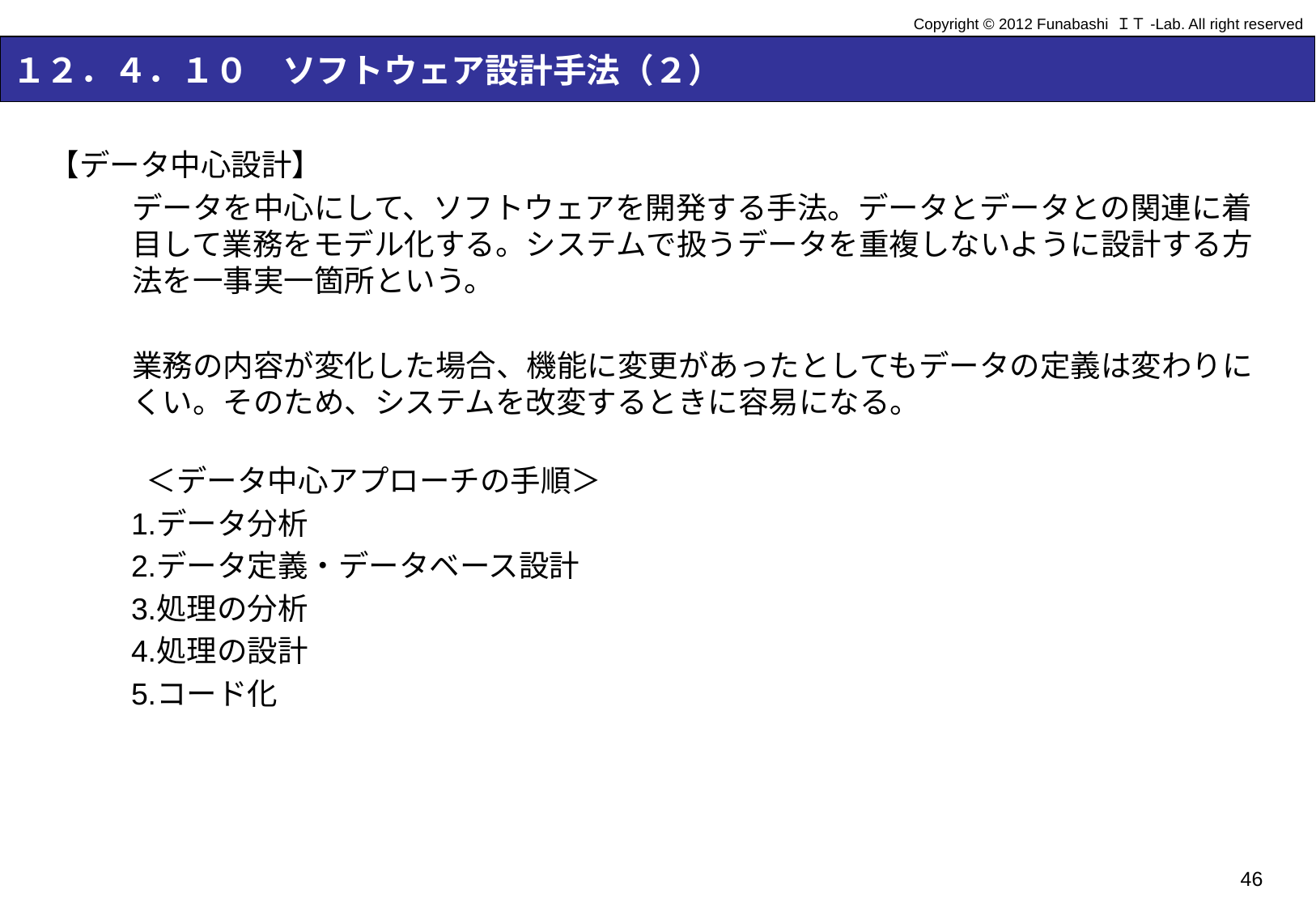

Copyright © 2012 Funabashi ＩＴ-Lab. All right reserved
# １２．４．１０　ソフトウェア設計手法（２）
【データ中心設計】
データを中心にして、ソフトウェアを開発する手法。データとデータとの関連に着目して業務をモデル化する。システムで扱うデータを重複しないように設計する方法を一事実一箇所という。

業務の内容が変化した場合、機能に変更があったとしてもデータの定義は変わりにくい。そのため、システムを改変するときに容易になる。
 ＜データ中心アプローチの手順＞
データ分析
データ定義・データベース設計
処理の分析
処理の設計
コード化

46